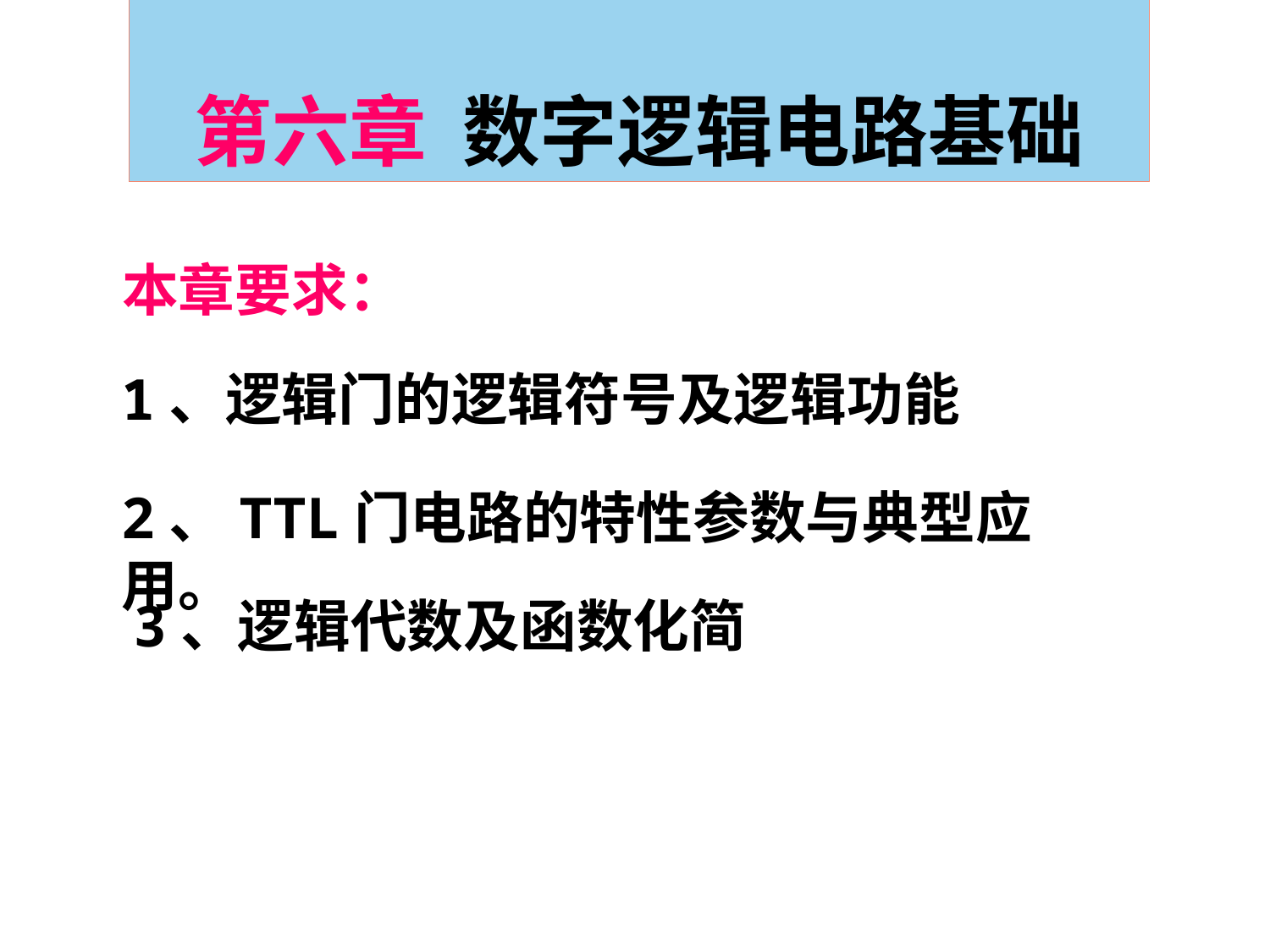

第六章  数字逻辑电路基础
本章要求：
1、逻辑门的逻辑符号及逻辑功能
2、TTL门电路的特性参数与典型应用。
3、逻辑代数及函数化简